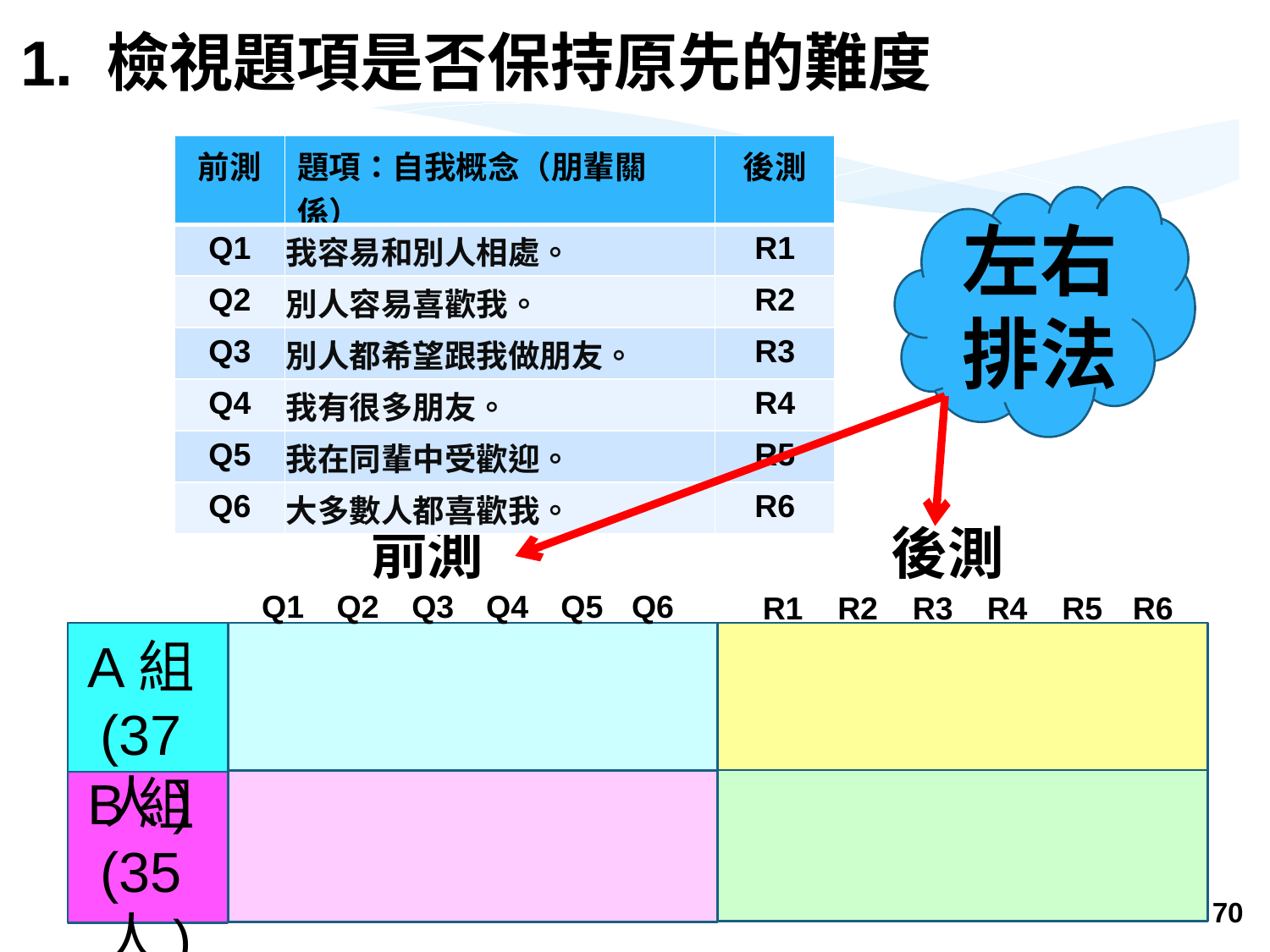

1. 檢視題項是否保持原先的難度
| 前測 | 題項：自我概念（朋輩關係） | 後測 |
| --- | --- | --- |
| Q1 | 我容易和別人相處。 | R1 |
| Q2 | 別人容易喜歡我。 | R2 |
| Q3 | 別人都希望跟我做朋友。 | R3 |
| Q4 | 我有很多朋友。 | R4 |
| Q5 | 我在同輩中受歡迎。 | R5 |
| Q6 | 大多數人都喜歡我。 | R6 |

左右排法
前測
Q1
Q2
Q3
Q4
Q5
Q6

A組(37人)
B組(35人)

後測
R1
R2
R3
R4
R5
R6

70